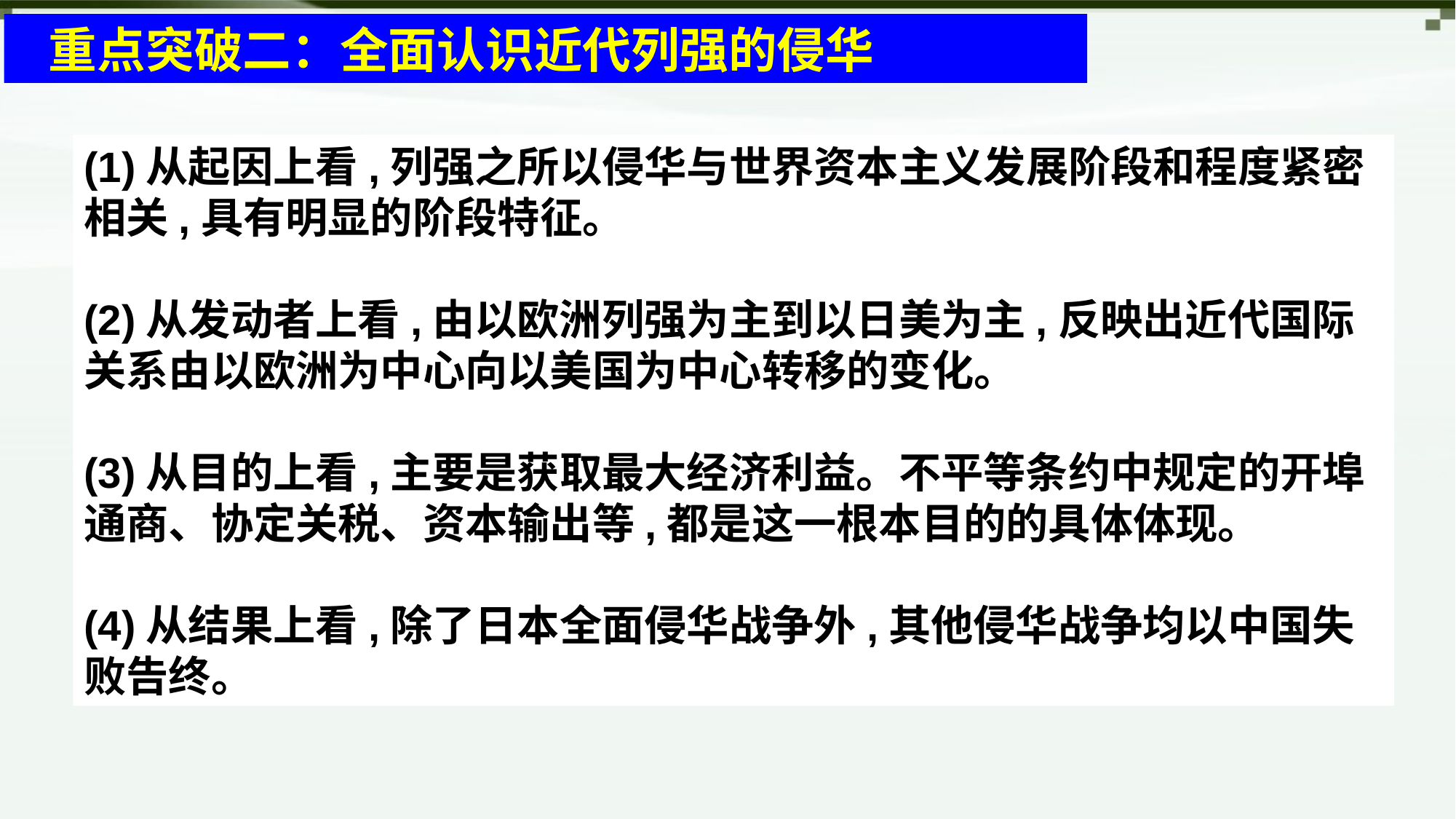

重点突破二：全面认识近代列强的侵华
(1)从起因上看,列强之所以侵华与世界资本主义发展阶段和程度紧密相关,具有明显的阶段特征。

(2)从发动者上看,由以欧洲列强为主到以日美为主,反映出近代国际关系由以欧洲为中心向以美国为中心转移的变化。

(3)从目的上看,主要是获取最大经济利益。不平等条约中规定的开埠通商、协定关税、资本输出等,都是这一根本目的的具体体现。

(4)从结果上看,除了日本全面侵华战争外,其他侵华战争均以中国失败告终。